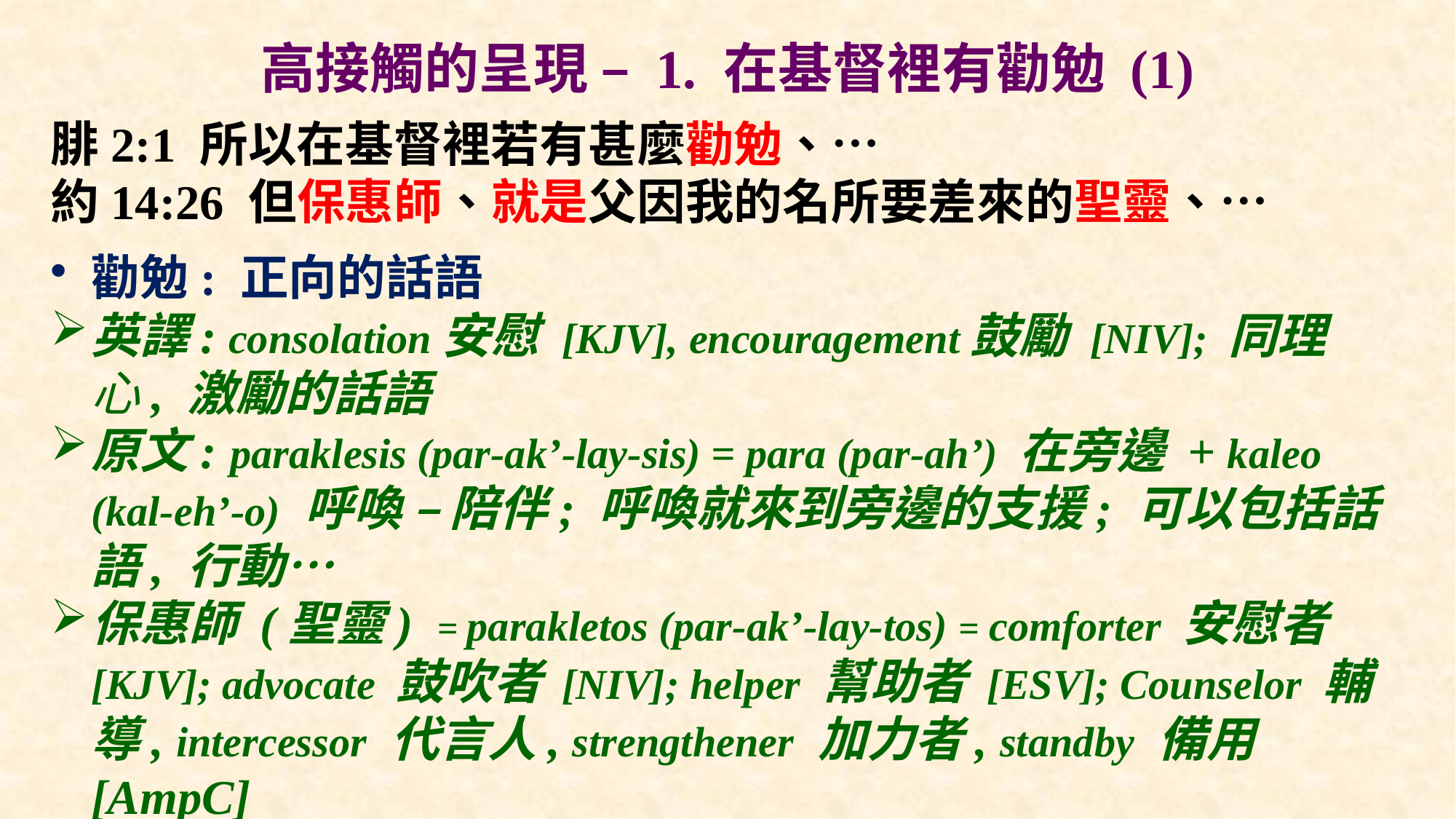

# 高接觸的呈現 – 1. 在基督裡有勸勉 (1)
腓2:1 所以在基督裡若有甚麼勸勉、…
約14:26 但保惠師、就是父因我的名所要差來的聖靈、…
勸勉: 正向的話語
英譯: consolation安慰 [KJV], encouragement鼓勵 [NIV]; 同理心, 激勵的話語
原文: paraklesis (par-ak’-lay-sis) = para (par-ah’) 在旁邊 + kaleo (kal-eh’-o) 呼喚 – 陪伴; 呼喚就來到旁邊的支援; 可以包括話語, 行動…
保惠師 (聖靈)  = parakletos (par-ak’-lay-tos) = comforter 安慰者 [KJV]; advocate 鼓吹者 [NIV]; helper 幫助者 [ESV]; Counselor 輔導, intercessor 代言人, strengthener 加力者, standby 備用 [AmpC]